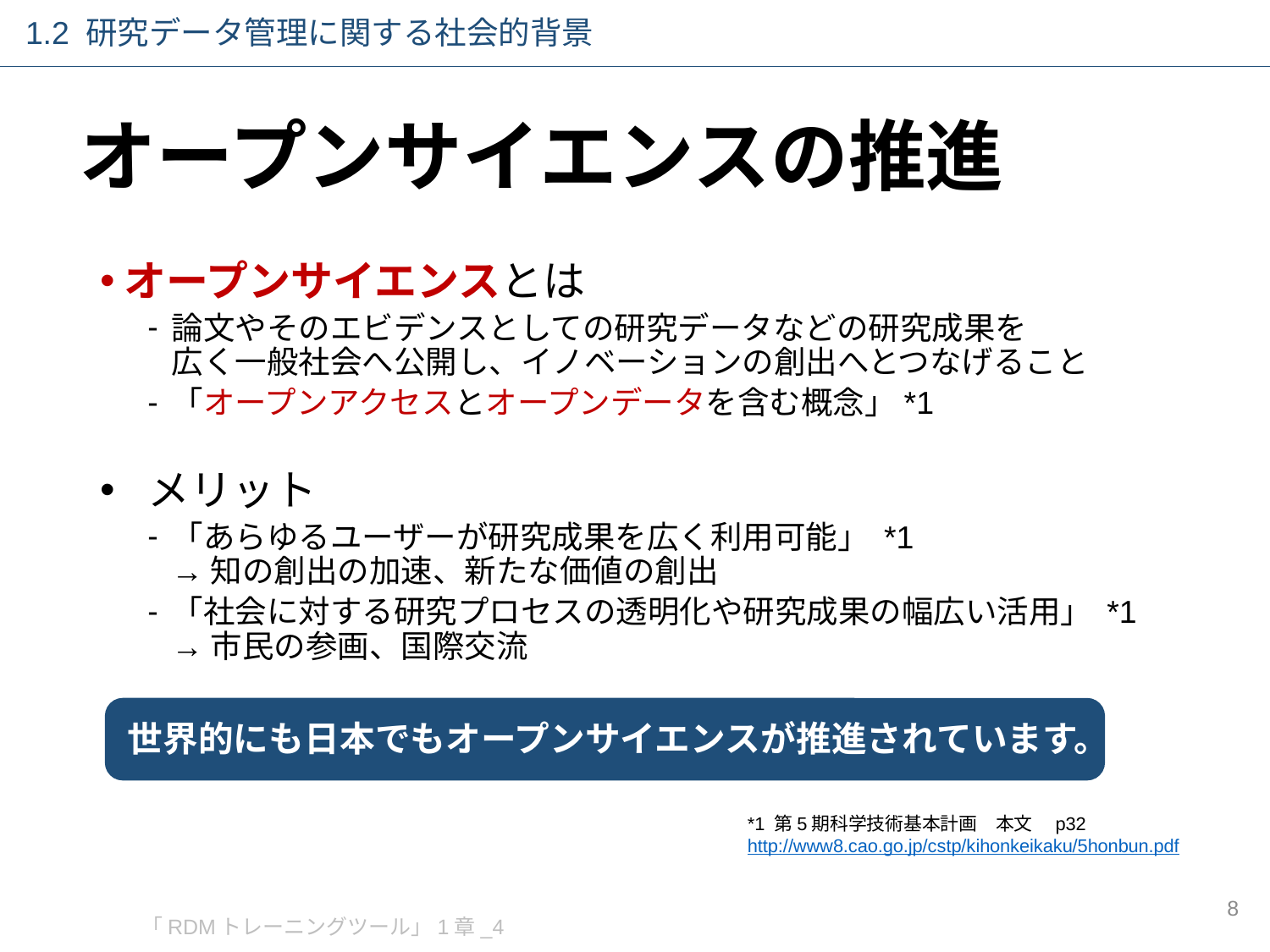

1.2 研究データ管理に関する社会的背景
# オープンサイエンスの推進
オープンサイエンスとは
論文やそのエビデンスとしての研究データなどの研究成果を
広く一般社会へ公開し、イノベーションの創出へとつなげること
「オープンアクセスとオープンデータを含む概念」*1

メリット
「あらゆるユーザーが研究成果を広く利用可能」 *1
→知の創出の加速、新たな価値の創出
「社会に対する研究プロセスの透明化や研究成果の幅広い活用」 *1
→市民の参画、国際交流

世界的にも日本でもオープンサイエンスが推進されています。
*1 第5期科学技術基本計画　本文　p32
http://www8.cao.go.jp/cstp/kihonkeikaku/5honbun.pdf
「RDMトレーニングツール」1章_4